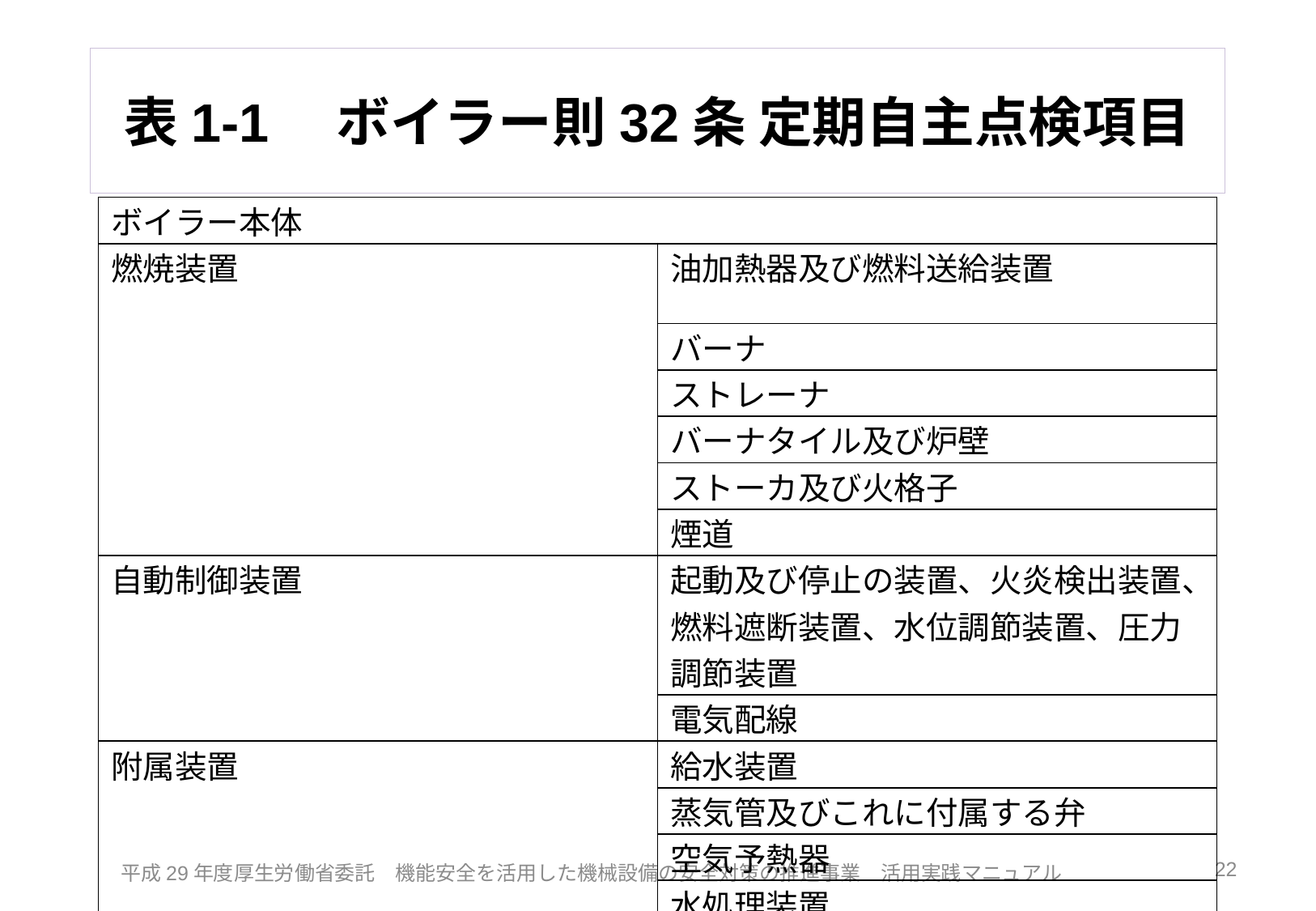

# 表1-1　ボイラー則32条 定期自主点検項目
| ボイラー本体 |  |
| --- | --- |
| 燃焼装置 | 油加熱器及び燃料送給装置 |
|  | バーナ |
|  | ストレーナ |
|  | バーナタイル及び炉壁 |
|  | ストーカ及び火格子 |
|  | 煙道 |
| 自動制御装置 | 起動及び停止の装置、火炎検出装置、燃料遮断装置、水位調節装置、圧力調節装置 |
|  | 電気配線 |
| 附属装置 | 給水装置 |
|  | 蒸気管及びこれに付属する弁 |
|  | 空気予熱器 |
|  | 水処理装置 |
22
平成29年度厚生労働省委託　機能安全を活用した機械設備の安全対策の推進事業　活用実践マニュアル